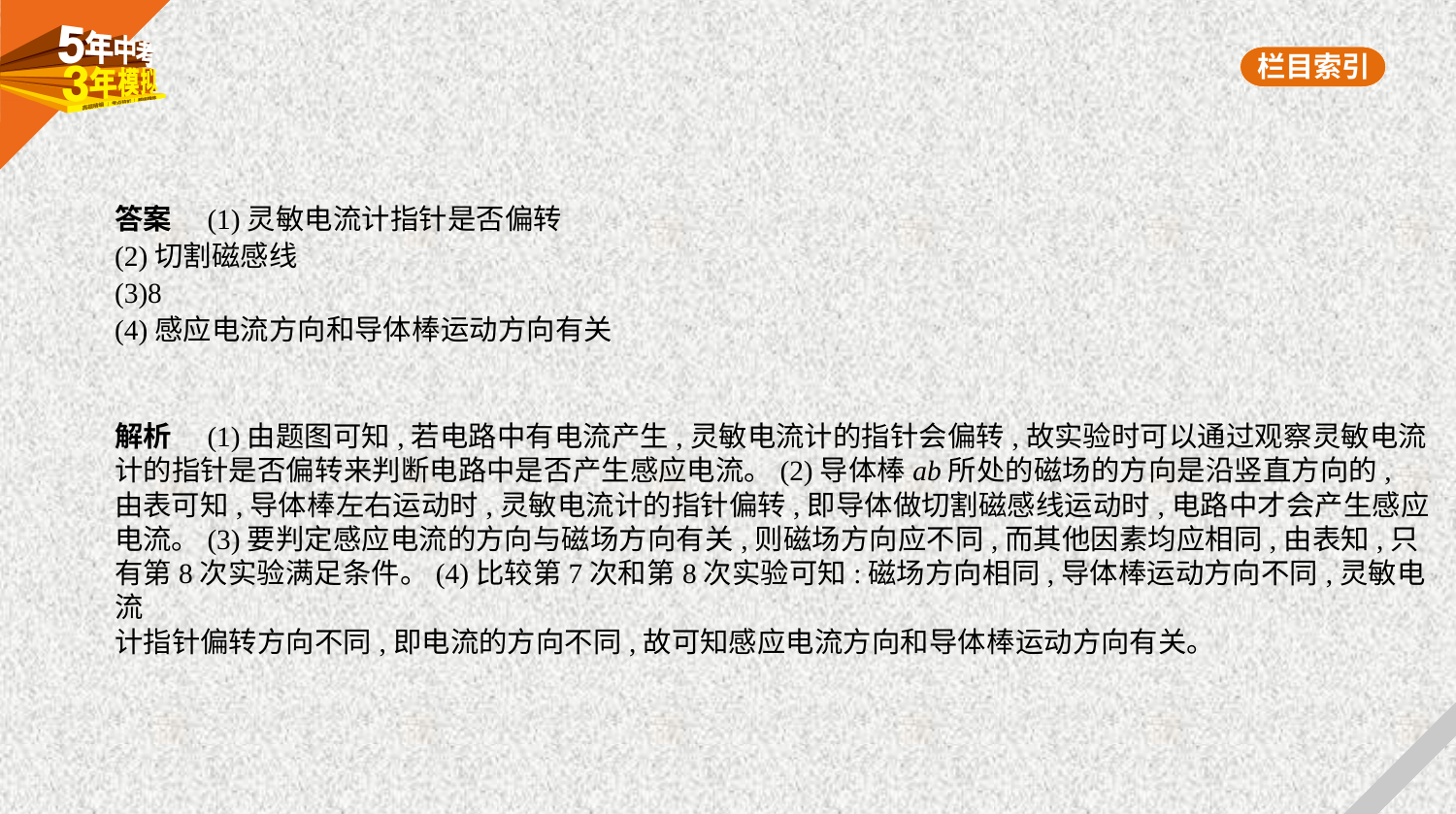

答案　(1)灵敏电流计指针是否偏转
(2)切割磁感线
(3)8
(4)感应电流方向和导体棒运动方向有关
解析　(1)由题图可知,若电路中有电流产生,灵敏电流计的指针会偏转,故实验时可以通过观察灵敏电流
计的指针是否偏转来判断电路中是否产生感应电流。(2)导体棒ab所处的磁场的方向是沿竖直方向的,
由表可知,导体棒左右运动时,灵敏电流计的指针偏转,即导体做切割磁感线运动时,电路中才会产生感应
电流。(3)要判定感应电流的方向与磁场方向有关,则磁场方向应不同,而其他因素均应相同,由表知,只
有第8次实验满足条件。(4)比较第7次和第8次实验可知:磁场方向相同,导体棒运动方向不同,灵敏电流
计指针偏转方向不同,即电流的方向不同,故可知感应电流方向和导体棒运动方向有关。